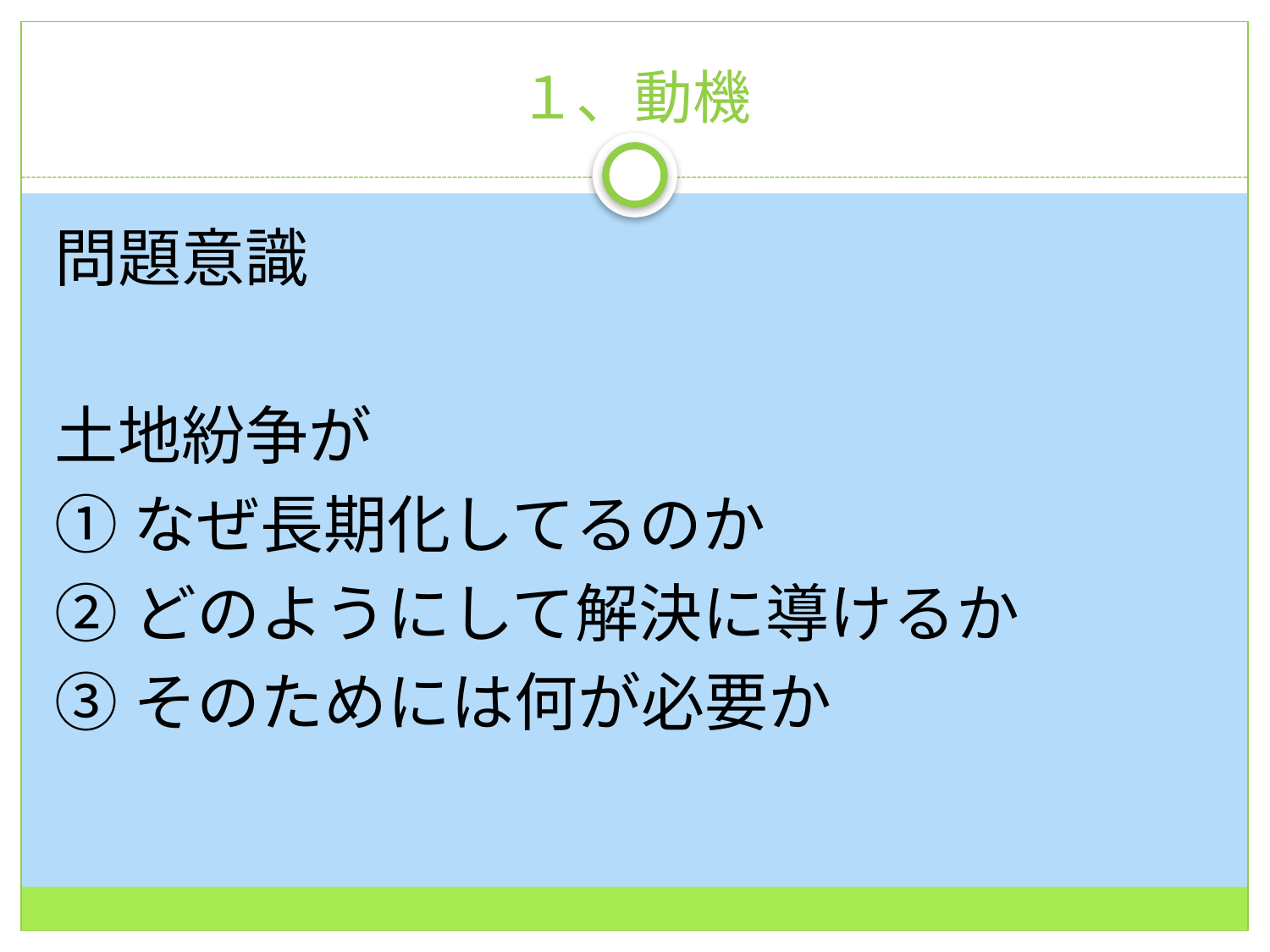

# １、動機
問題意識

土地紛争が
①なぜ長期化してるのか
②どのようにして解決に導けるか
③そのためには何が必要か